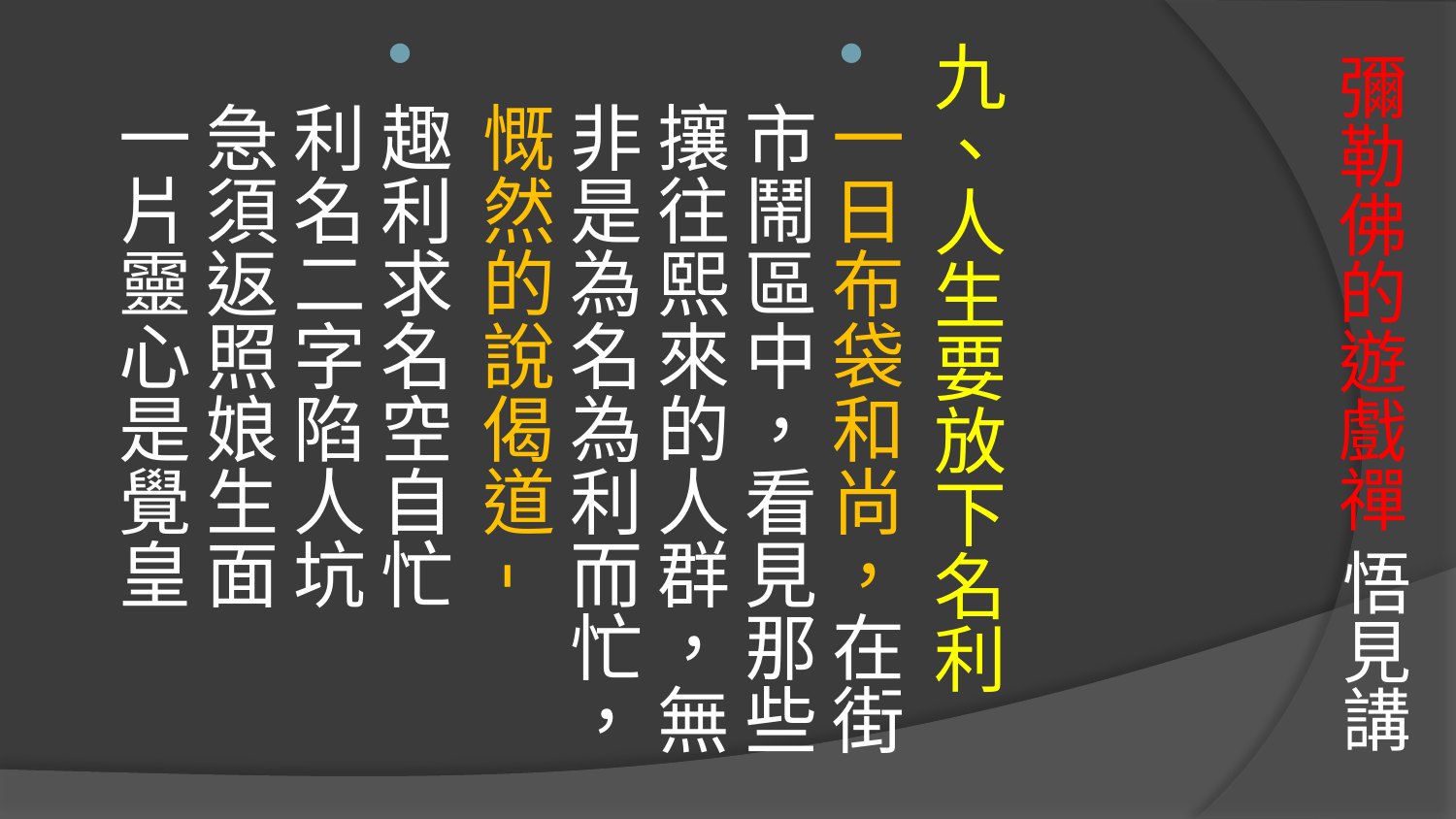

九、人生要放下名利
一日布袋和尚，在街市鬧區中，看見那些攘往熙來的人群，無非是為名為利而忙，慨然的說偈道-
趣利求名空自忙 
利名二字陷人坑 
急須返照娘生面 
一片靈心是覺皇

# 彌勒佛的遊戲禪 悟見講